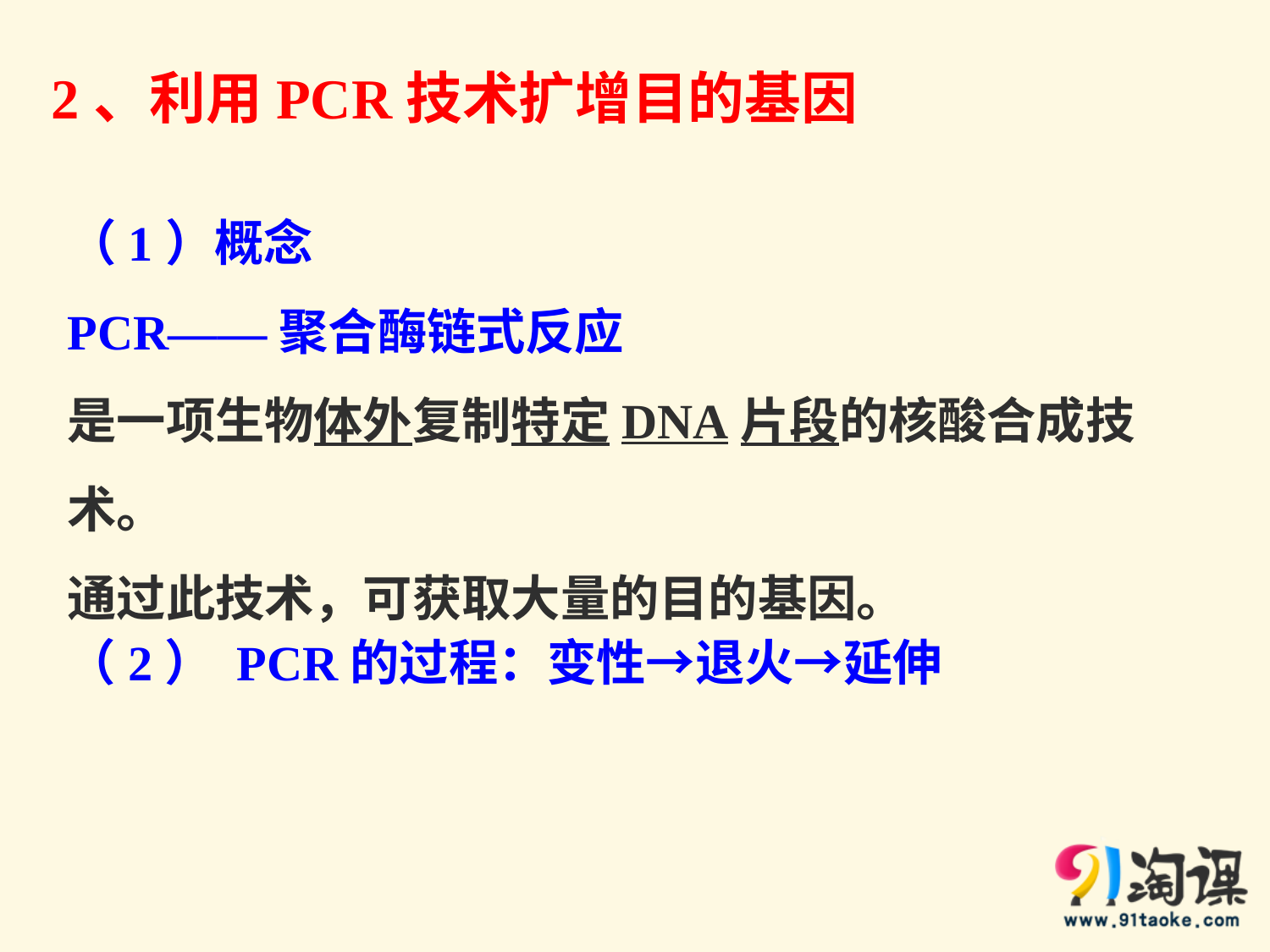

2、利用PCR技术扩增目的基因
（1）概念
PCR——聚合酶链式反应
是一项生物体外复制特定DNA片段的核酸合成技术。
通过此技术，可获取大量的目的基因。
（2） PCR的过程：变性→退火→延伸